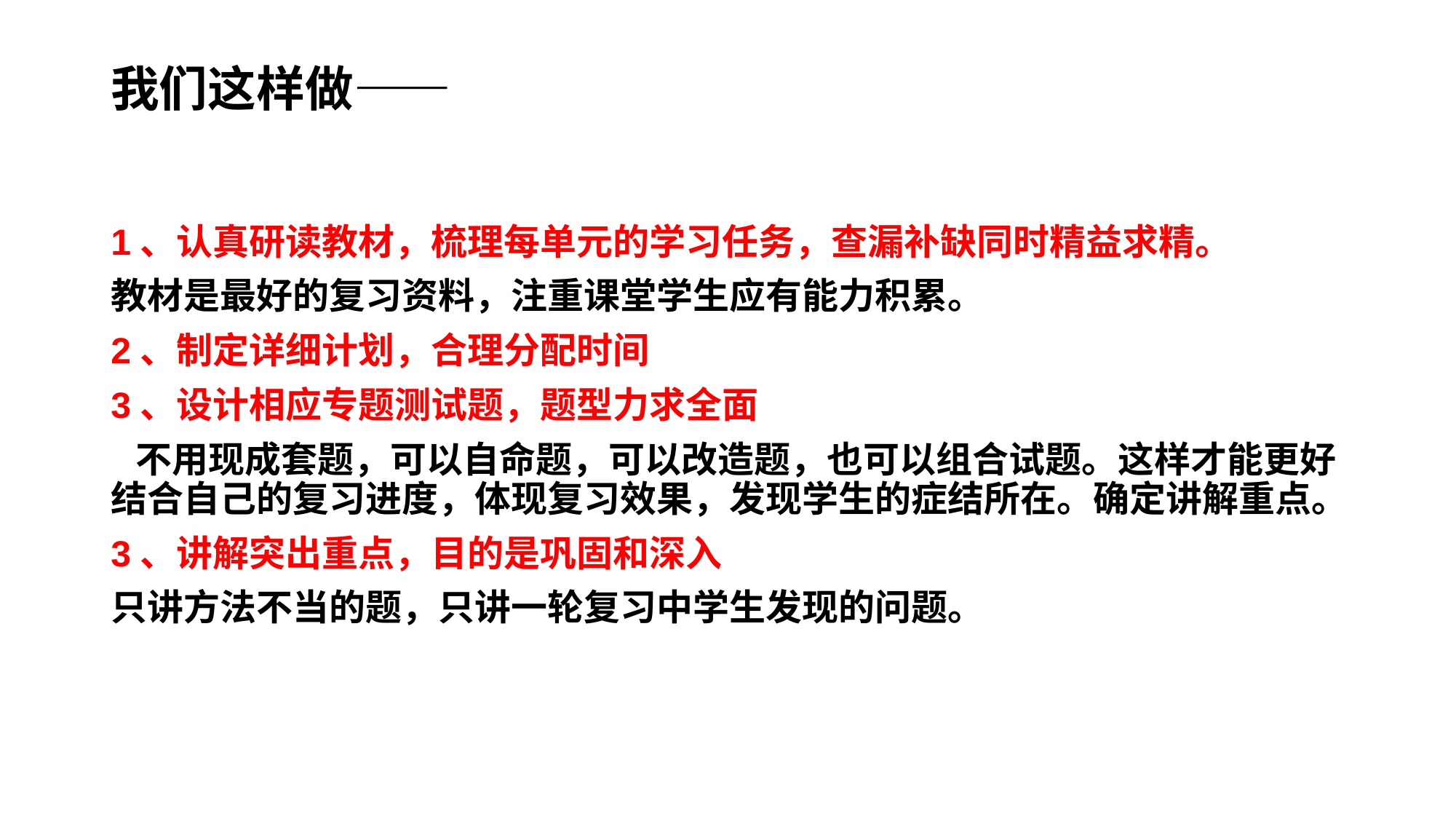

# 我们这样做——
1、认真研读教材，梳理每单元的学习任务，查漏补缺同时精益求精。
教材是最好的复习资料，注重课堂学生应有能力积累。
2、制定详细计划，合理分配时间
3、设计相应专题测试题，题型力求全面
  不用现成套题，可以自命题，可以改造题，也可以组合试题。这样才能更好结合自己的复习进度，体现复习效果，发现学生的症结所在。确定讲解重点。
3、讲解突出重点，目的是巩固和深入
只讲方法不当的题，只讲一轮复习中学生发现的问题。